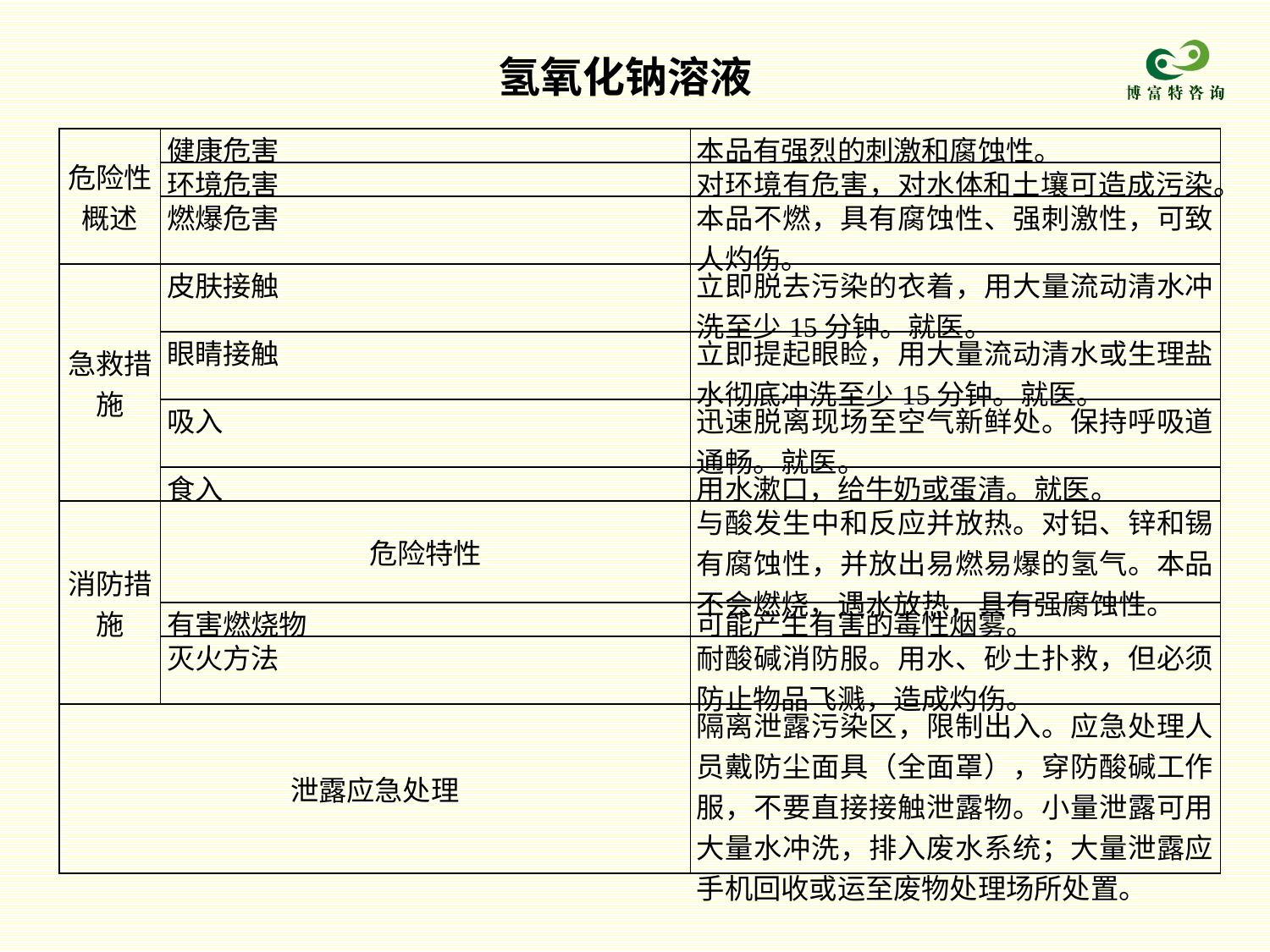

氢氧化钠溶液
| 危险性概述 | 健康危害 | 本品有强烈的刺激和腐蚀性。 |
| --- | --- | --- |
|  | 环境危害 | 对环境有危害，对水体和土壤可造成污染。 |
|  | 燃爆危害 | 本品不燃，具有腐蚀性、强刺激性，可致人灼伤。 |
| 急救措施 | 皮肤接触 | 立即脱去污染的衣着，用大量流动清水冲洗至少15分钟。就医。 |
|  | 眼睛接触 | 立即提起眼睑，用大量流动清水或生理盐水彻底冲洗至少15分钟。就医。 |
|  | 吸入 | 迅速脱离现场至空气新鲜处。保持呼吸道通畅。就医。 |
|  | 食入 | 用水漱口，给牛奶或蛋清。就医。 |
| 消防措施 | 危险特性 | 与酸发生中和反应并放热。对铝、锌和锡有腐蚀性，并放出易燃易爆的氢气。本品不会燃烧，遇水放热，具有强腐蚀性。 |
|  | 有害燃烧物 | 可能产生有害的毒性烟雾。 |
|  | 灭火方法 | 耐酸碱消防服。用水、砂土扑救，但必须防止物品飞溅，造成灼伤。 |
| 泄露应急处理 |  | 隔离泄露污染区，限制出入。应急处理人员戴防尘面具（全面罩），穿防酸碱工作服，不要直接接触泄露物。小量泄露可用大量水冲洗，排入废水系统；大量泄露应手机回收或运至废物处理场所处置。 |